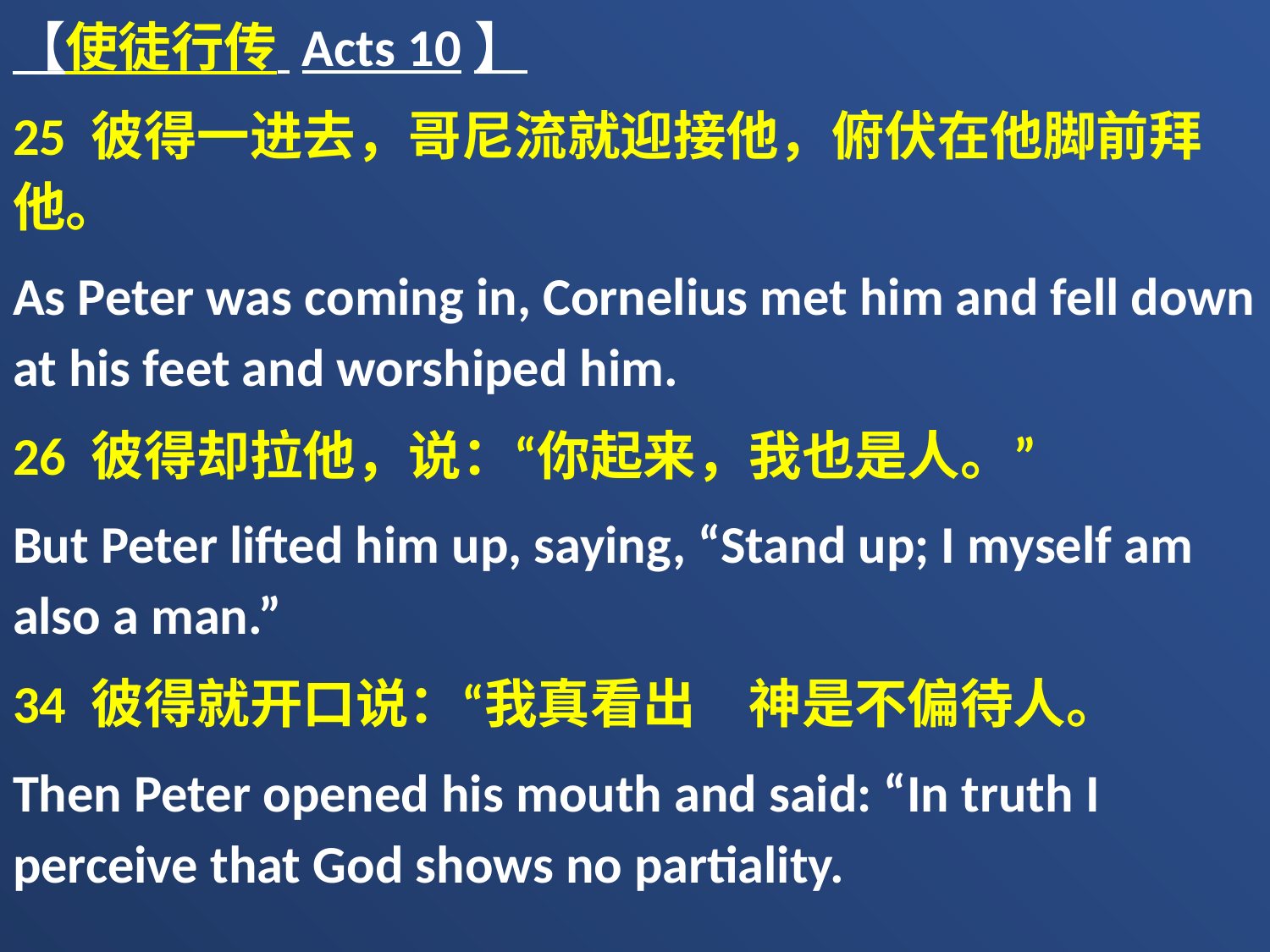

【使徒行传 Acts 10】
25 彼得一进去，哥尼流就迎接他，俯伏在他脚前拜他。
As Peter was coming in, Cornelius met him and fell down at his feet and worshiped him.
26 彼得却拉他，说：“你起来，我也是人。”
But Peter lifted him up, saying, “Stand up; I myself am also a man.”
34 彼得就开口说：“我真看出　神是不偏待人。
Then Peter opened his mouth and said: “In truth I perceive that God shows no partiality.